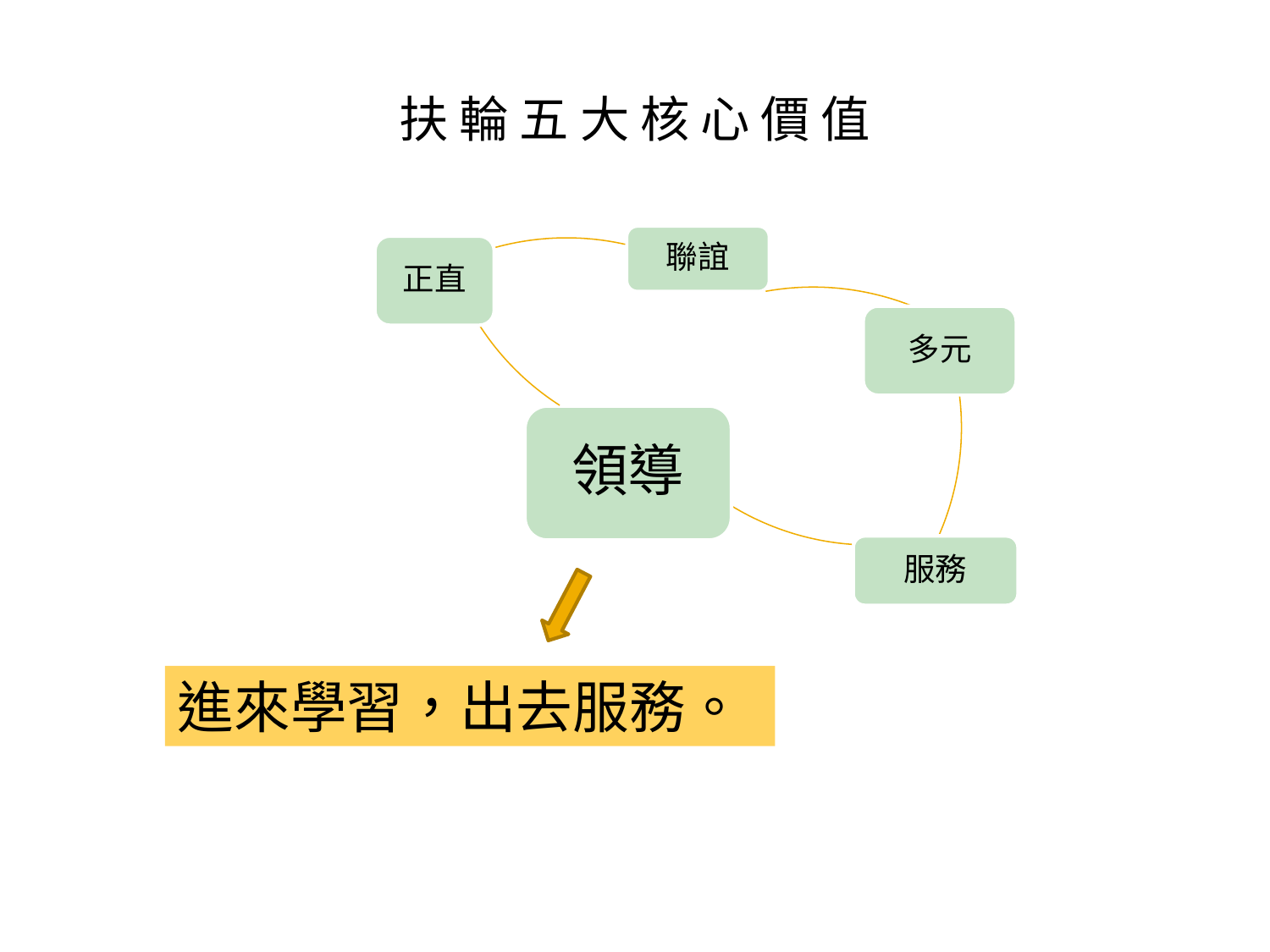

# 扶 輪 五 大 核 心 價 值
聯誼
多元
服務
領導
正直

進來學習，出去服務。